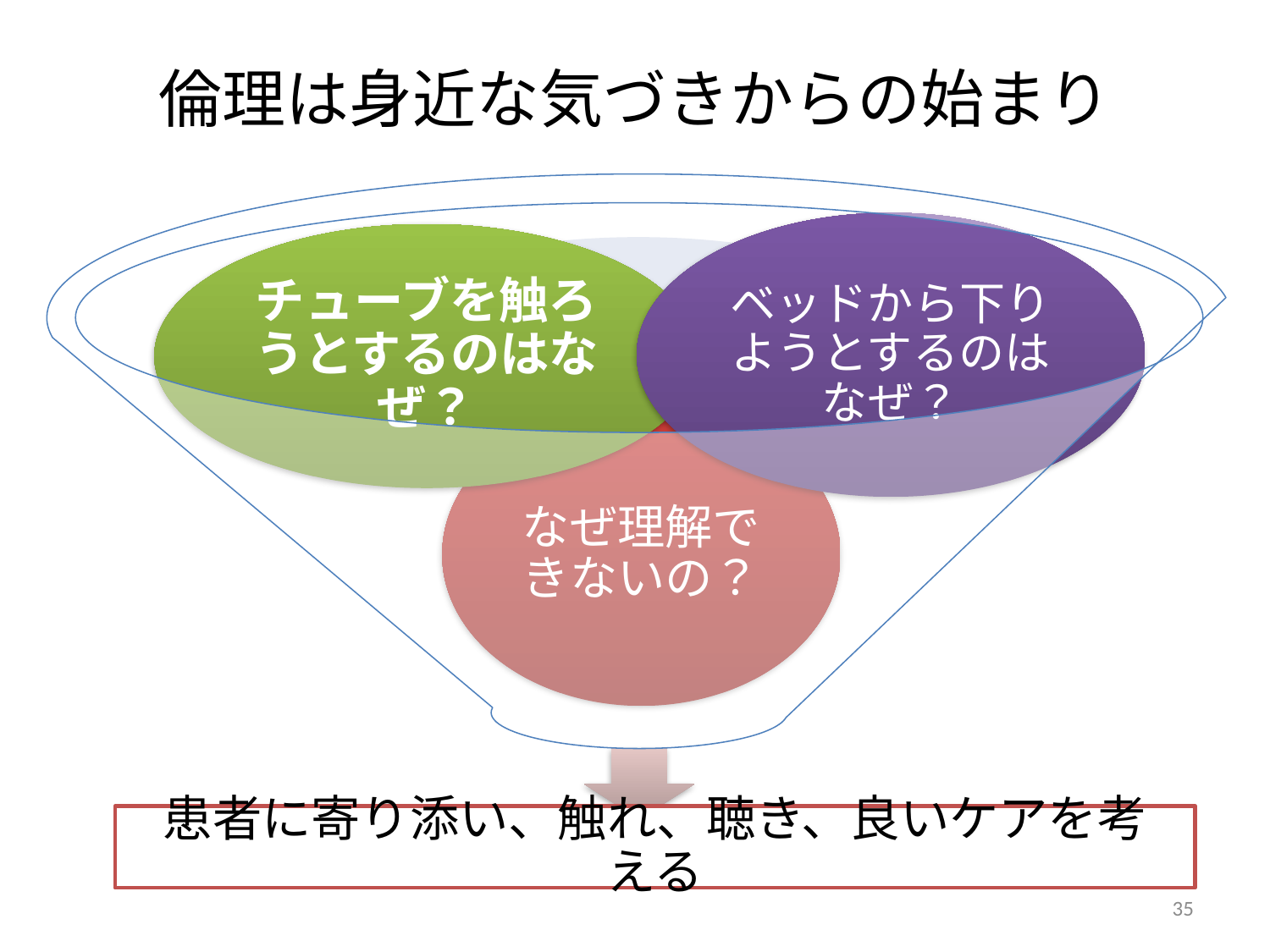

# 倫理は身近な気づきからの始まり
患者に寄り添い、触れ、聴き、良いケアを考える
なぜ理解できないの？
チューブを触ろうとするのはなぜ？
ベッドから下りようとするのはなぜ？
35